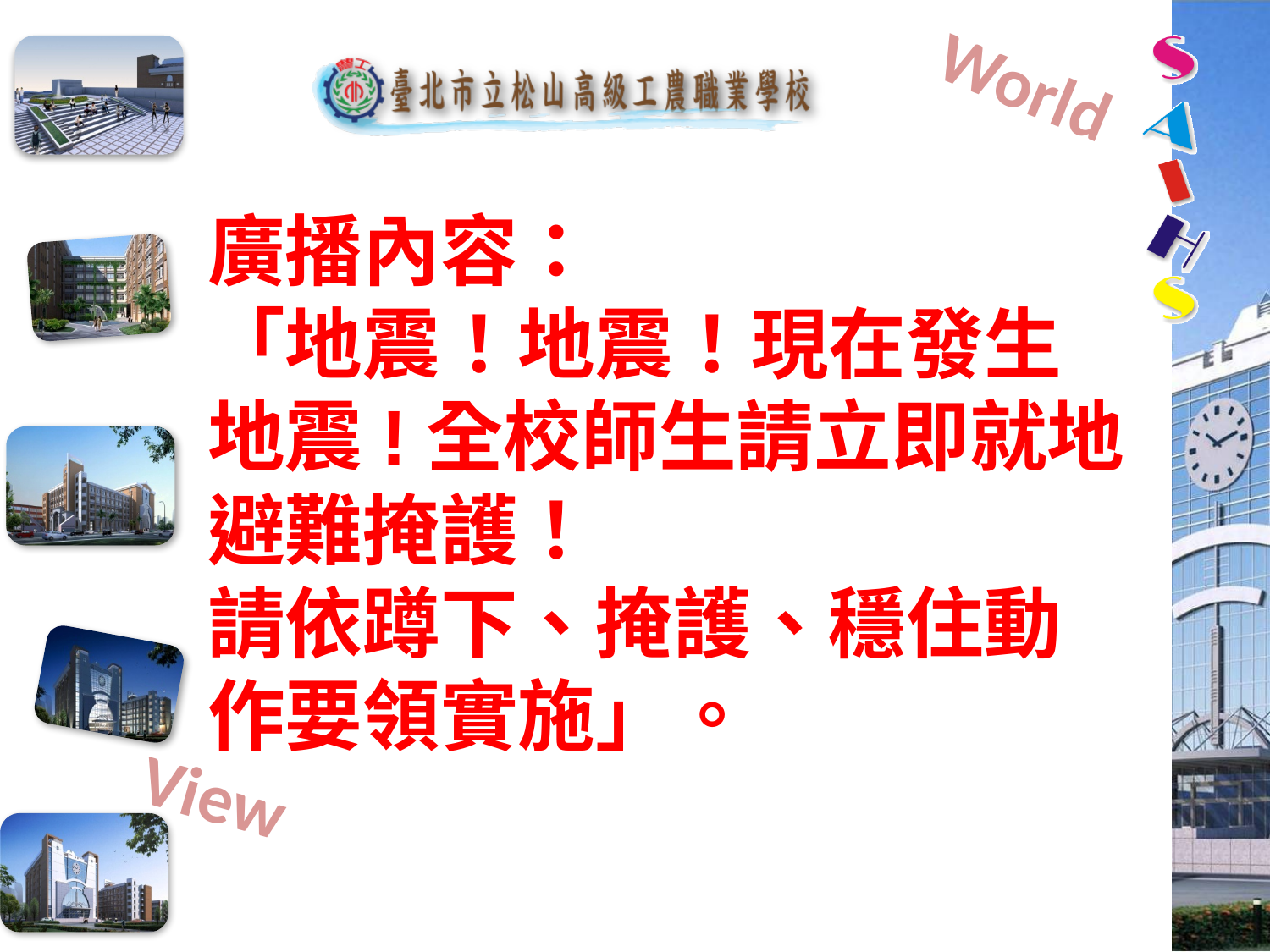

廣播內容：
「地震！地震！現在發生地震!全校師生請立即就地避難掩護！
請依蹲下、掩護、穩住動作要領實施」。